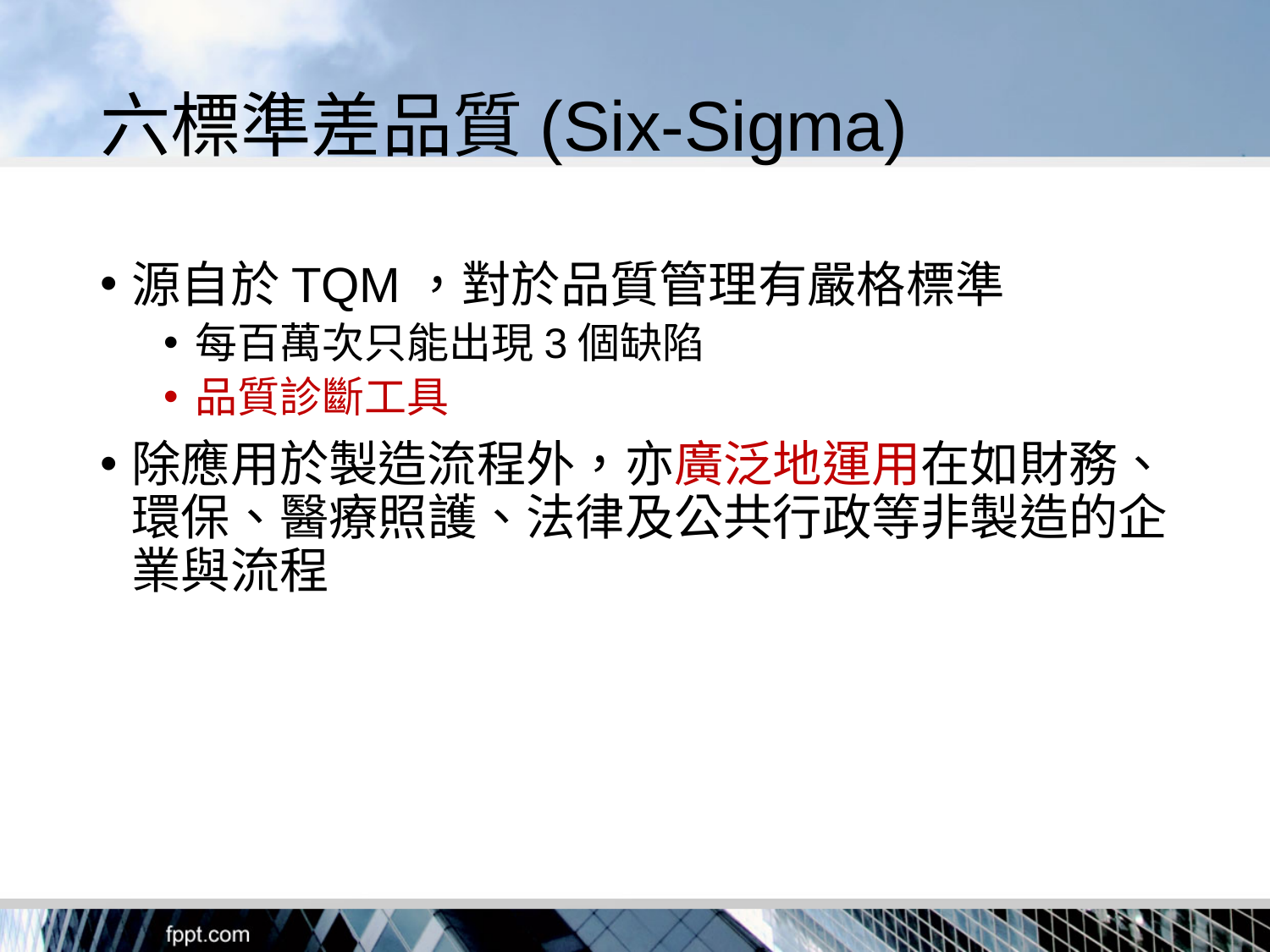

# 六標準差品質(Six-Sigma)
源自於TQM，對於品質管理有嚴格標準
每百萬次只能出現3個缺陷
品質診斷工具
除應用於製造流程外，亦廣泛地運用在如財務、環保、醫療照護、法律及公共行政等非製造的企業與流程